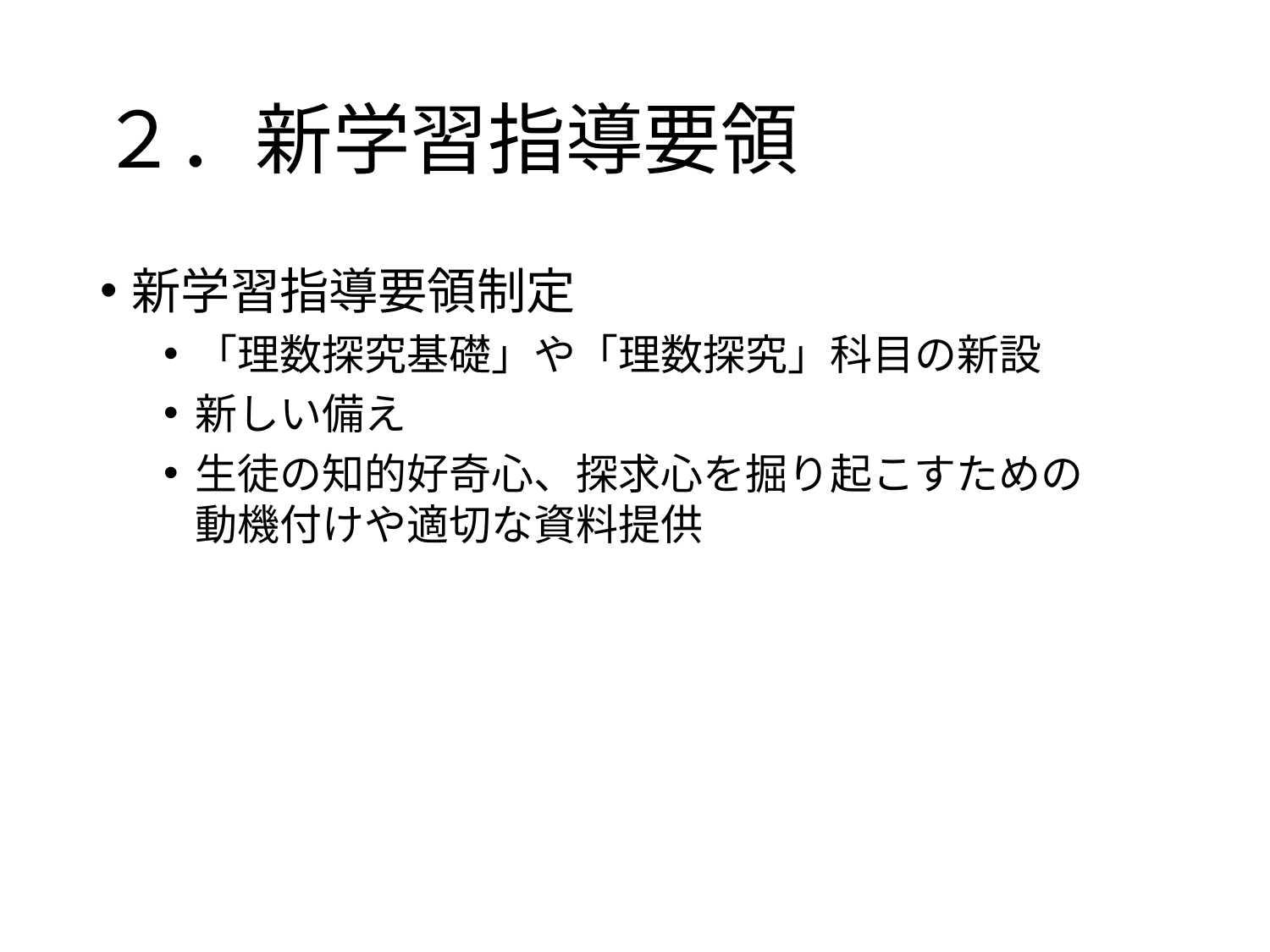

# ２．新学習指導要領
新学習指導要領制定
「理数探究基礎」や「理数探究」科目の新設
新しい備え
生徒の知的好奇心、探求心を掘り起こすための
動機付けや適切な資料提供